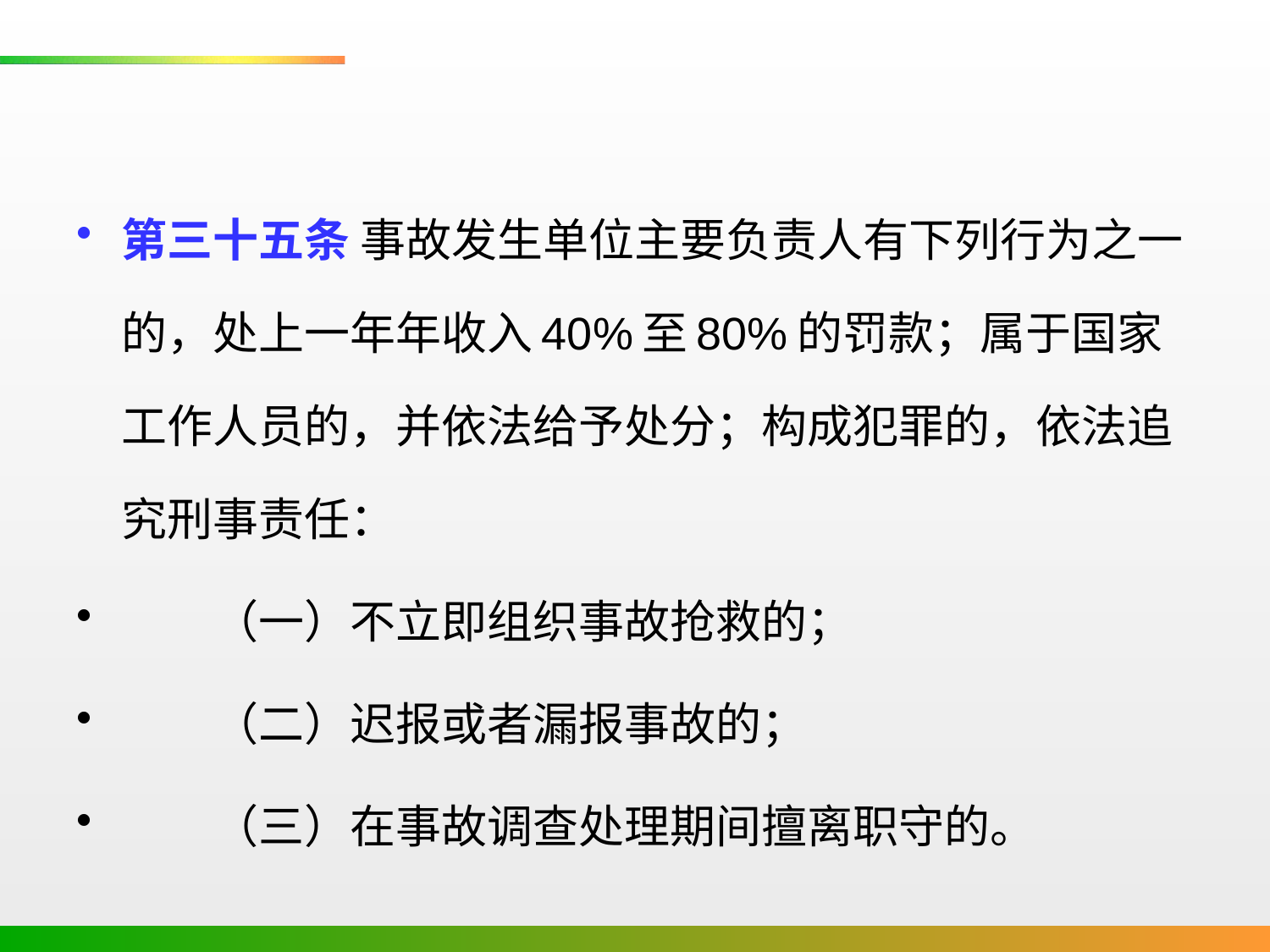

第三十五条 事故发生单位主要负责人有下列行为之一的，处上一年年收入40%至80%的罚款；属于国家工作人员的，并依法给予处分；构成犯罪的，依法追究刑事责任：
　　（一）不立即组织事故抢救的；
　　（二）迟报或者漏报事故的；
　　（三）在事故调查处理期间擅离职守的。